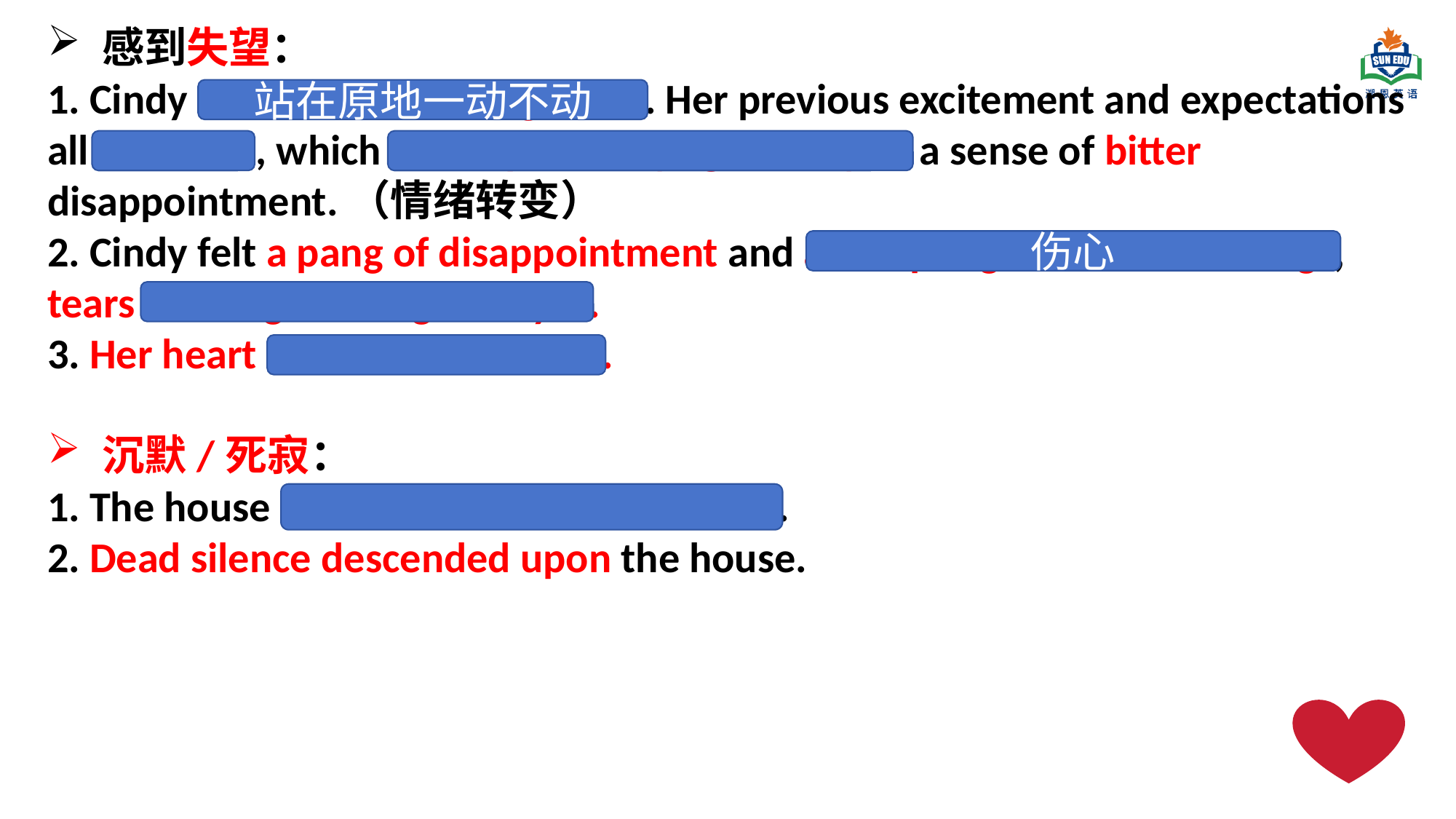

感到失望：
1. Cindy was rooted to the ground. Her previous excitement and expectations all vanished, which was replaced by/ gave way to a sense of bitter disappointment.（情绪转变）
2. Cindy felt a pang of disappointment and a sharp tug at her heartstrings, tears blurring/misting her eyes.
3. Her heart sank to the bottom.

沉默/死寂：
1. The house was engulfed in total silence.
2. Dead silence descended upon the house.
站在原地一动不动

伤心